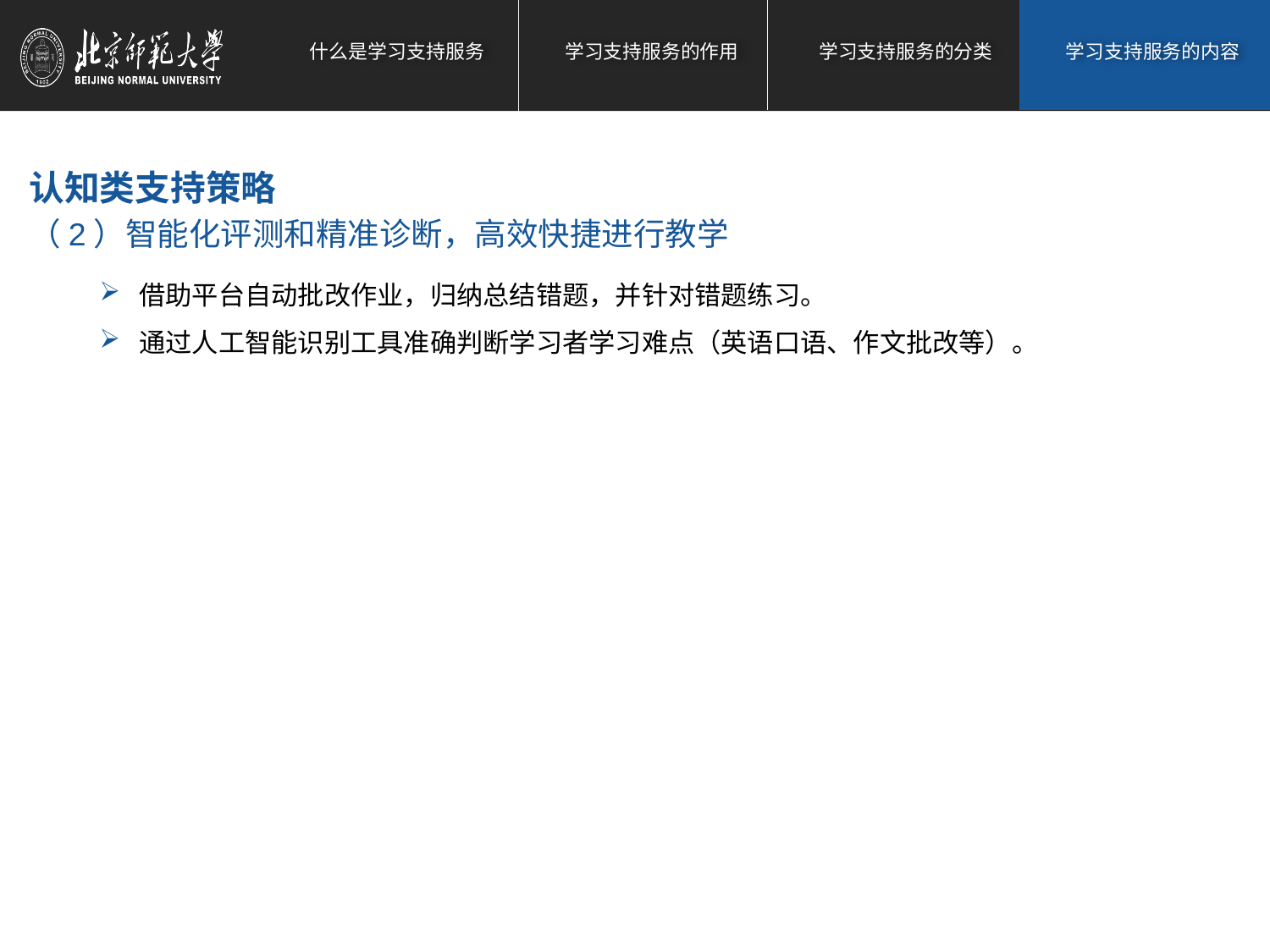

认知类支持策略
（2）智能化评测和精准诊断，高效快捷进行教学
借助平台自动批改作业，归纳总结错题，并针对错题练习。
通过人工智能识别工具准确判断学习者学习难点（英语口语、作文批改等）。